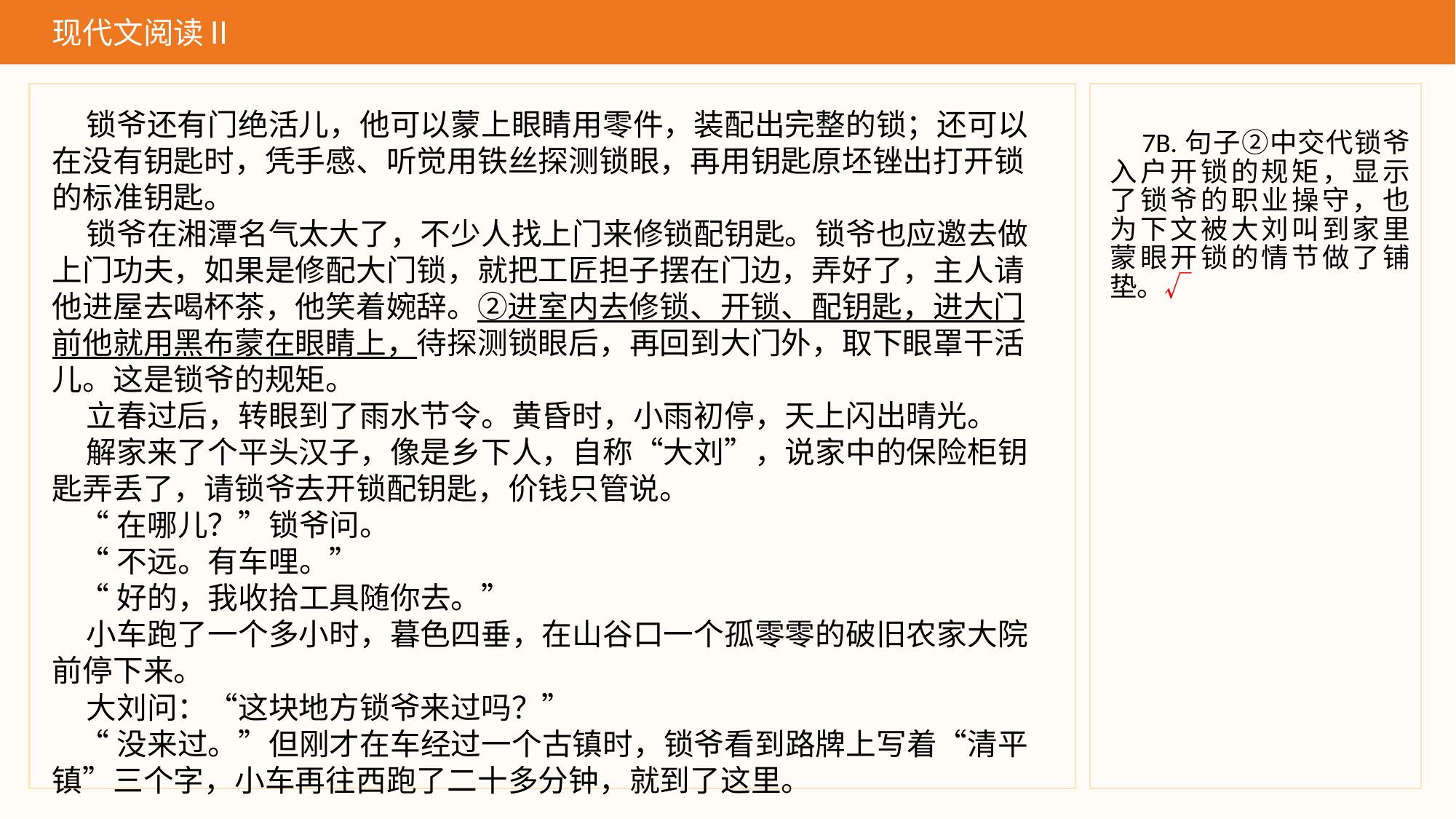

现代文阅读Ⅱ

    锁爷还有门绝活儿，他可以蒙上眼睛用零件，装配出完整的锁；还可以在没有钥匙时，凭手感、听觉用铁丝探测锁眼，再用钥匙原坯锉出打开锁的标准钥匙。
    锁爷在湘潭名气太大了，不少人找上门来修锁配钥匙。锁爷也应邀去做上门功夫，如果是修配大门锁，就把工匠担子摆在门边，弄好了，主人请他进屋去喝杯茶，他笑着婉辞。②进室内去修锁、开锁、配钥匙，进大门前他就用黑布蒙在眼睛上，待探测锁眼后，再回到大门外，取下眼罩干活儿。这是锁爷的规矩。
    立春过后，转眼到了雨水节令。黄昏时，小雨初停，天上闪出晴光。
    解家来了个平头汉子，像是乡下人，自称“大刘”，说家中的保险柜钥匙弄丢了，请锁爷去开锁配钥匙，价钱只管说。
    “在哪儿？”锁爷问。
    “不远。有车哩。”
    “好的，我收拾工具随你去。”
    小车跑了一个多小时，暮色四垂，在山谷口一个孤零零的破旧农家大院前停下来。
    大刘问：“这块地方锁爷来过吗？”
    “没来过。”但刚才在车经过一个古镇时，锁爷看到路牌上写着“清平镇”三个字，小车再往西跑了二十多分钟，就到了这里。
7B.句子②中交代锁爷入户开锁的规矩，显示了锁爷的职业操守，也为下文被大刘叫到家里蒙眼开锁的情节做了铺垫。√